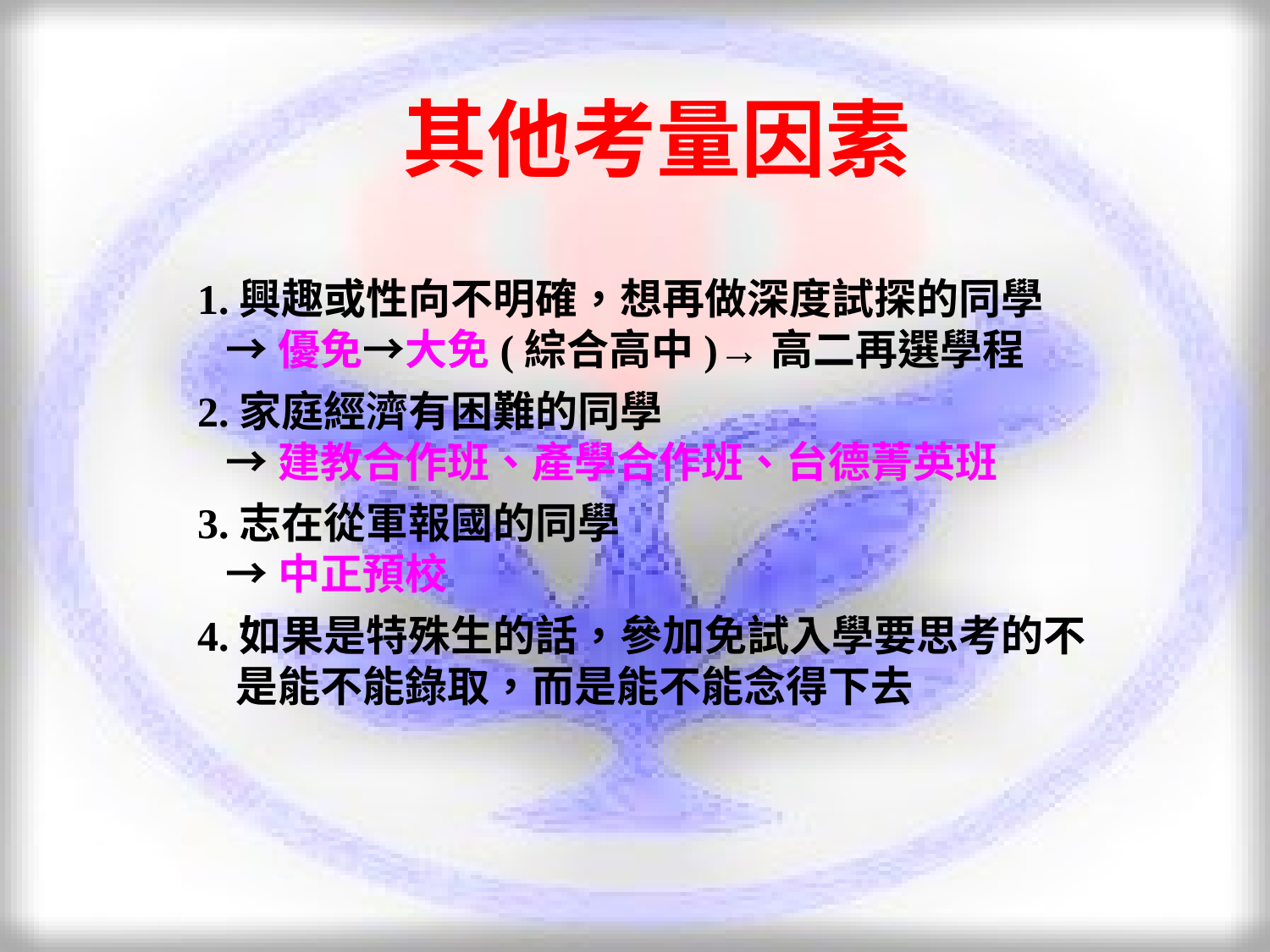

其他考量因素
1.興趣或性向不明確，想再做深度試探的同學
   →優免→大免(綜合高中)→高二再選學程
2.家庭經濟有困難的同學
   →建教合作班、產學合作班、台德菁英班
3.志在從軍報國的同學
   →中正預校
4.如果是特殊生的話，參加免試入學要思考的不
   是能不能錄取，而是能不能念得下去